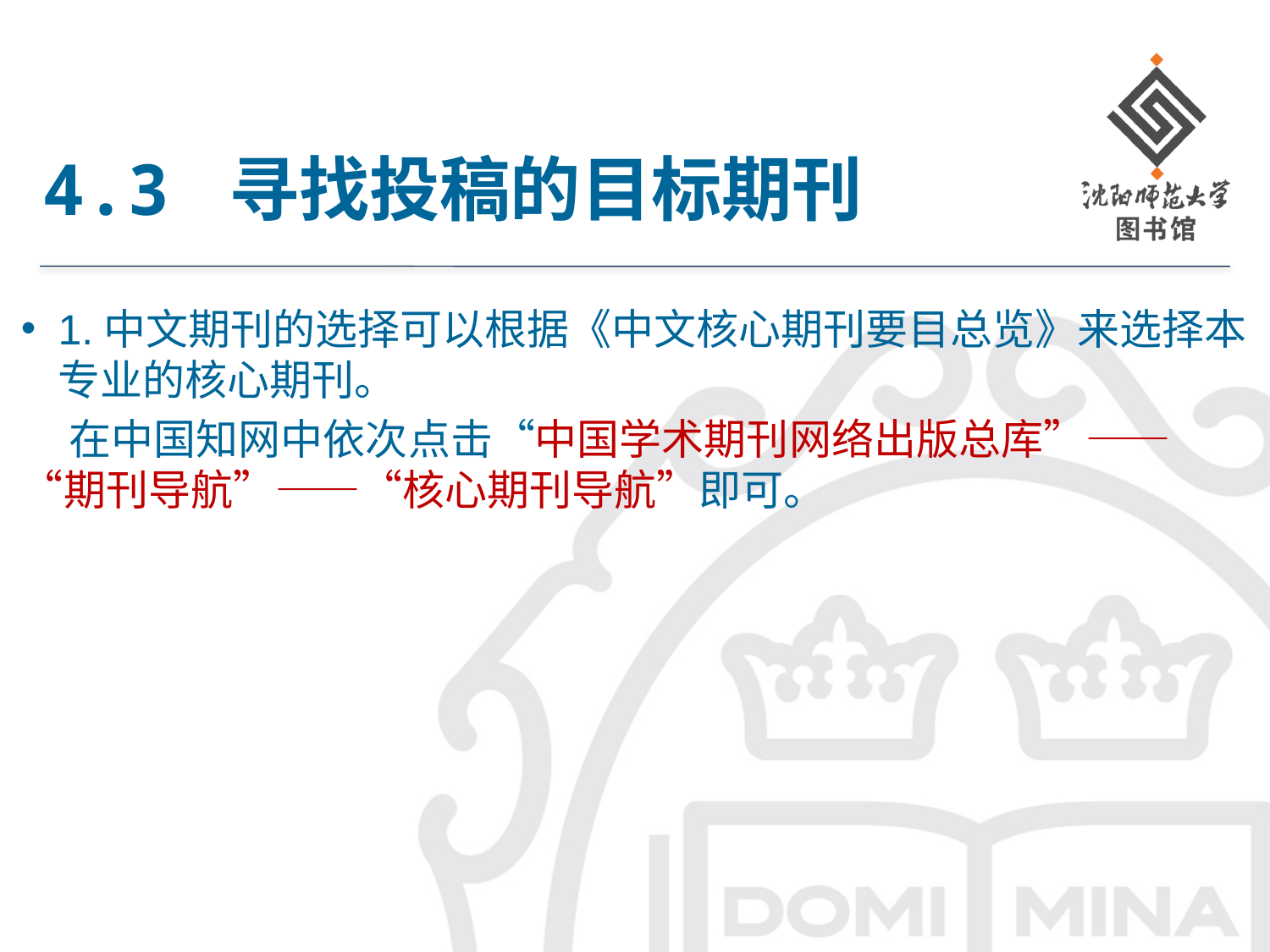

# 4.3 寻找投稿的目标期刊
1.中文期刊的选择可以根据《中文核心期刊要目总览》来选择本专业的核心期刊。
    在中国知网中依次点击“中国学术期刊网络出版总库”——“期刊导航”——“核心期刊导航”即可。